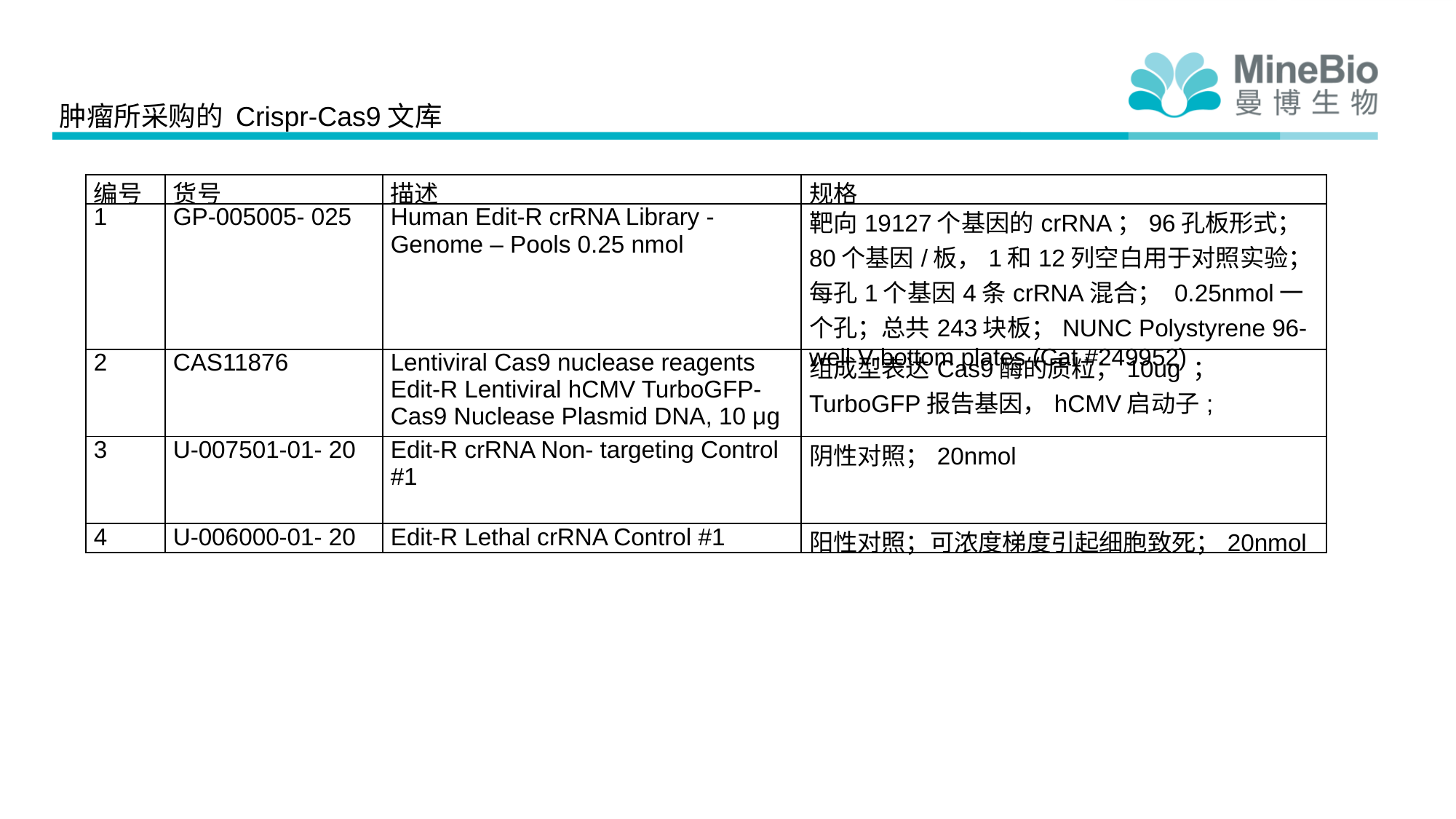

肿瘤所采购的 Crispr-Cas9文库
| 编号 | 货号 | 描述 | 规格 |
| --- | --- | --- | --- |
| 1 | GP-005005- 025 | Human Edit-R crRNA Library - Genome – Pools 0.25 nmol | 靶向19127个基因的crRNA；96孔板形式；80个基因/板，1和12列空白用于对照实验；每孔1个基因4条crRNA混合； 0.25nmol一个孔；总共243块板；NUNC Polystyrene 96-well V-bottom plates (Cat #249952) |
| 2 | CAS11876 | Lentiviral Cas9 nuclease reagents Edit-R Lentiviral hCMV TurboGFP-Cas9 Nuclease Plasmid DNA, 10 μg | 组成型表达Cas9酶的质粒；10ug ；TurboGFP报告基因，hCMV启动子; |
| 3 | U-007501-01- 20 | Edit-R crRNA Non- targeting Control #1 | 阴性对照；20nmol |
| 4 | U-006000-01- 20 | Edit-R Lethal crRNA Control #1 | 阳性对照；可浓度梯度引起细胞致死；20nmol |